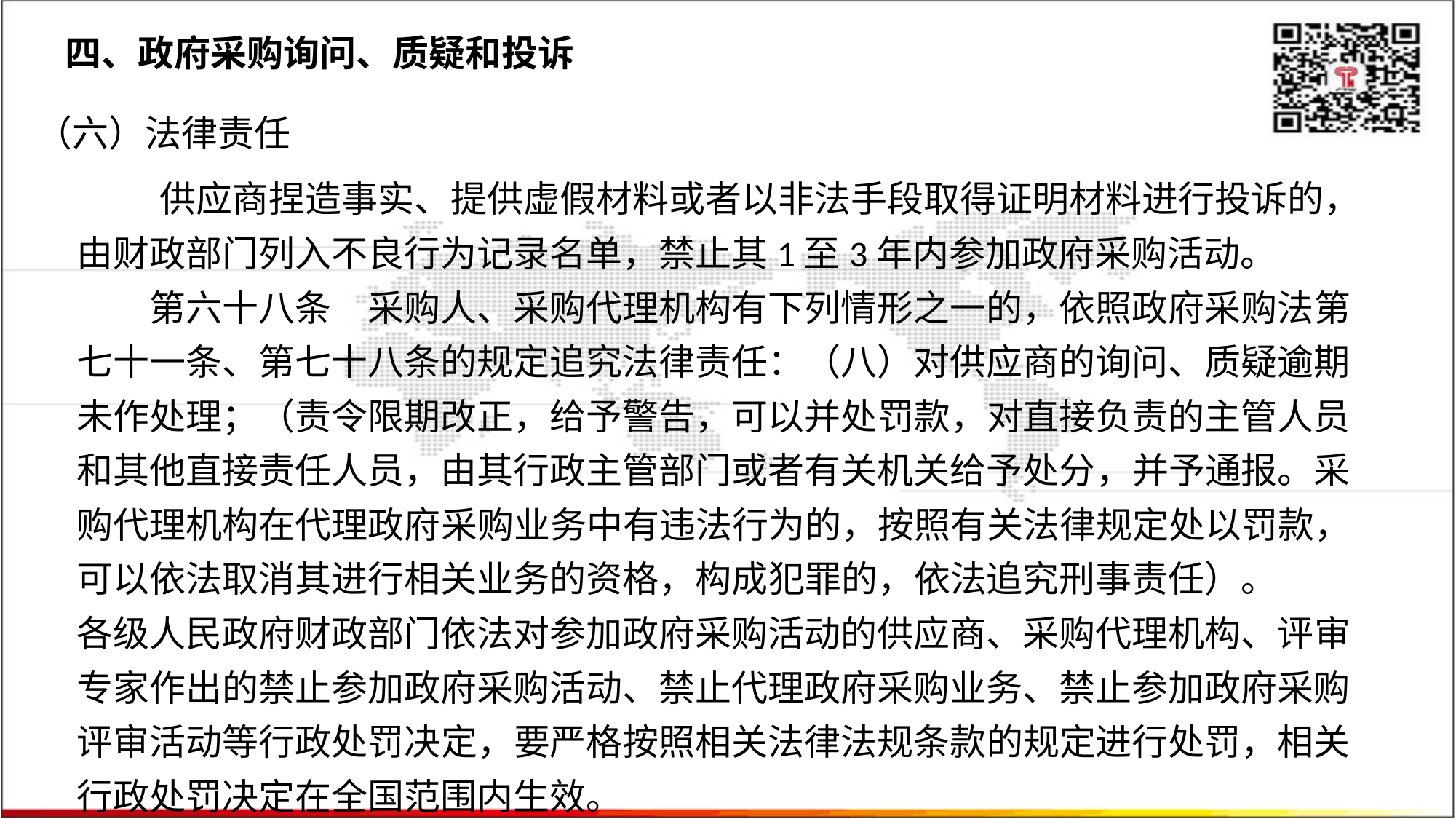

四、政府采购询问、质疑和投诉
（六）法律责任
         供应商捏造事实、提供虚假材料或者以非法手段取得证明材料进行投诉的，由财政部门列入不良行为记录名单，禁止其1至3年内参加政府采购活动。
　　第六十八条　采购人、采购代理机构有下列情形之一的，依照政府采购法第七十一条、第七十八条的规定追究法律责任：（八）对供应商的询问、质疑逾期未作处理；（责令限期改正，给予警告，可以并处罚款，对直接负责的主管人员和其他直接责任人员，由其行政主管部门或者有关机关给予处分，并予通报。采购代理机构在代理政府采购业务中有违法行为的，按照有关法律规定处以罚款，可以依法取消其进行相关业务的资格，构成犯罪的，依法追究刑事责任）。
各级人民政府财政部门依法对参加政府采购活动的供应商、采购代理机构、评审专家作出的禁止参加政府采购活动、禁止代理政府采购业务、禁止参加政府采购评审活动等行政处罚决定，要严格按照相关法律法规条款的规定进行处罚，相关行政处罚决定在全国范围内生效。